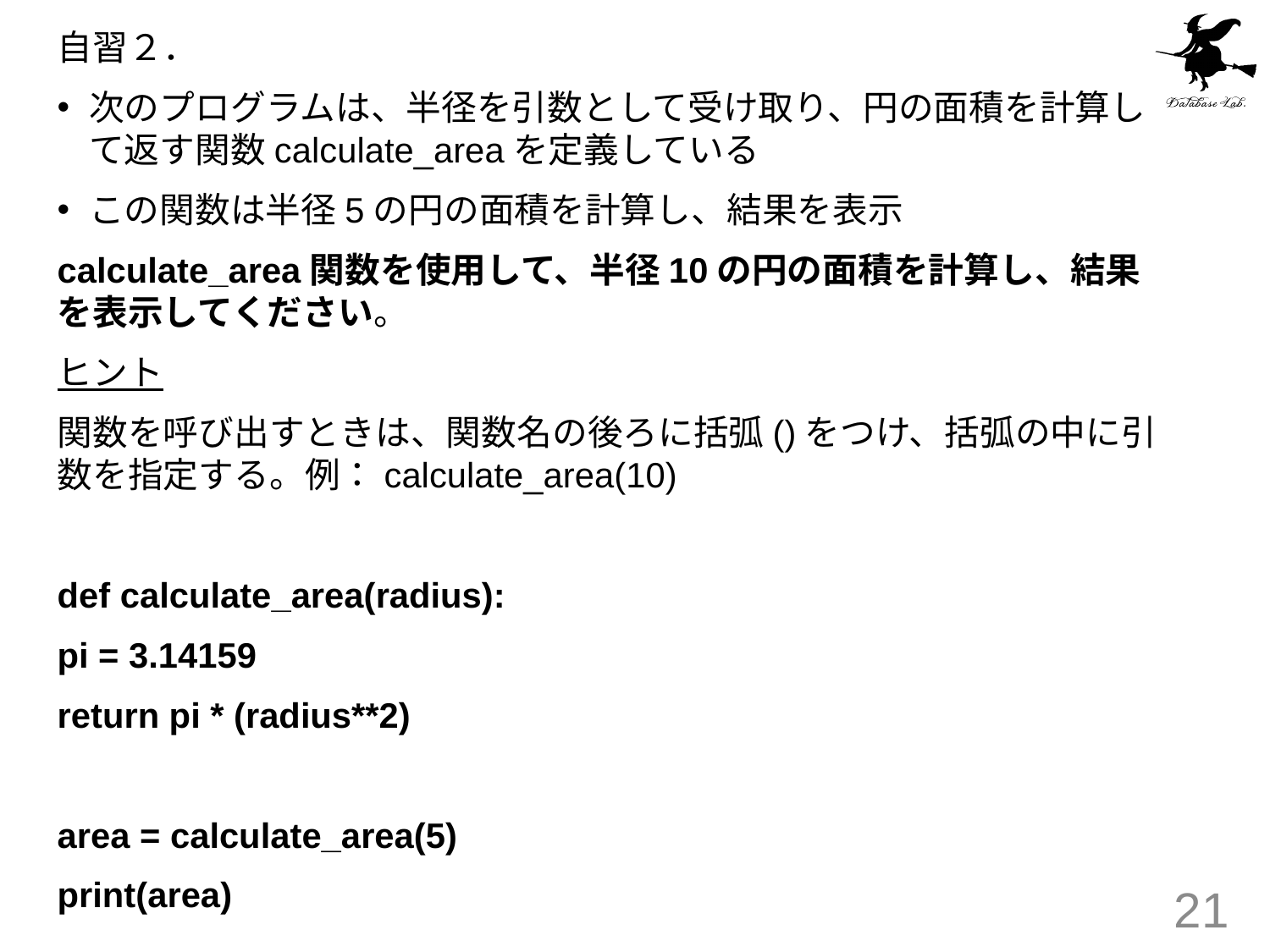

自習２．
次のプログラムは、半径を引数として受け取り、円の面積を計算して返す関数calculate_areaを定義している
この関数は半径5の円の面積を計算し、結果を表示
calculate_area関数を使用して、半径10の円の面積を計算し、結果を表示してください。
ヒント
関数を呼び出すときは、関数名の後ろに括弧()をつけ、括弧の中に引数を指定する。例：calculate_area(10)

def calculate_area(radius):
pi = 3.14159
return pi * (radius**2)

area = calculate_area(5)
print(area)
21